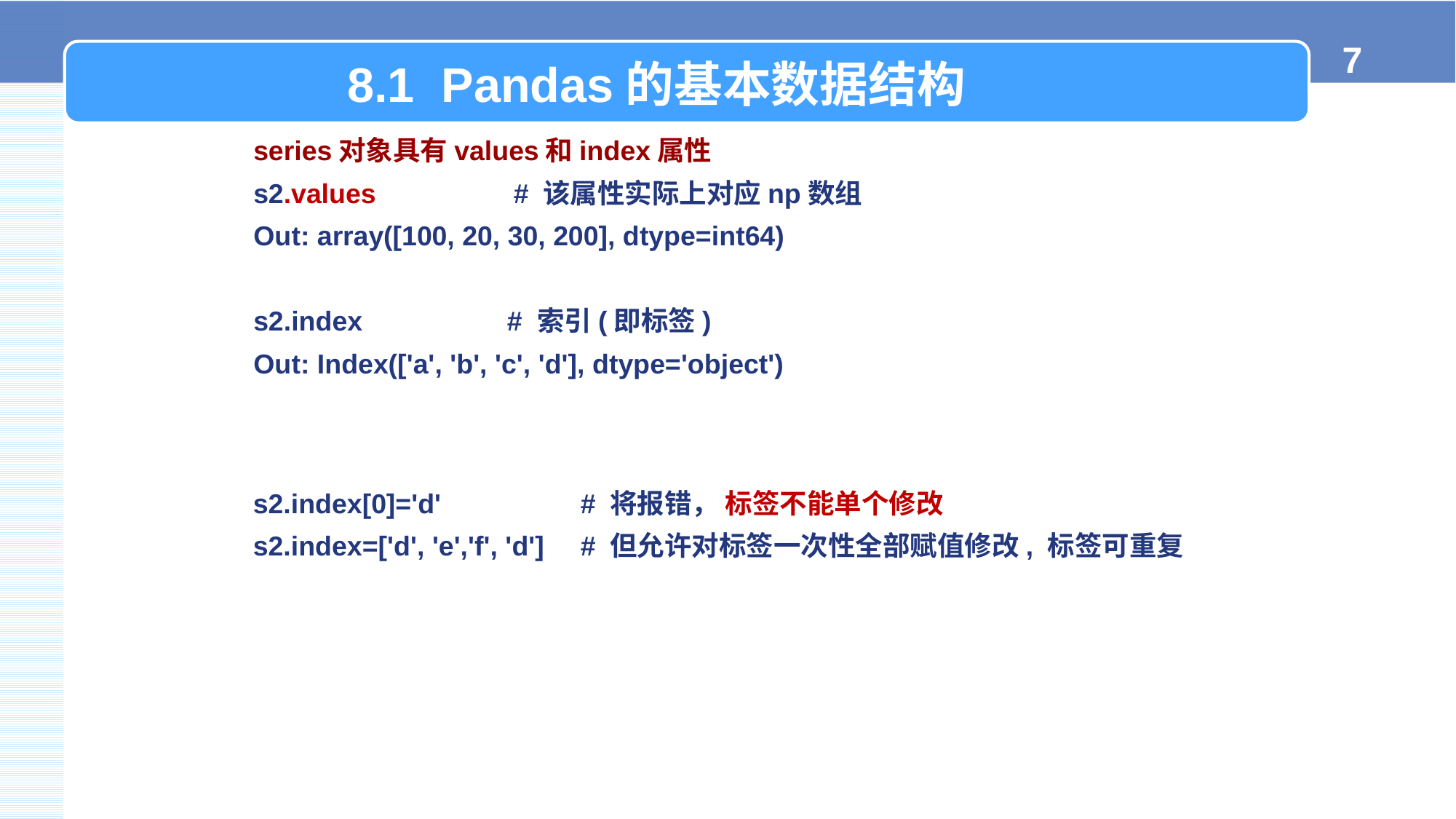

8.1  Pandas的基本数据结构
series对象具有values和index属性
s2.values                  # 该属性实际上对应np数组
Out: array([100, 20, 30, 200], dtype=int64)

s2.index                   # 索引(即标签)
Out: Index(['a', 'b', 'c', 'd'], dtype='object')

s2.index[0]='d'   		# 将报错， 标签不能单个修改
s2.index=['d', 'e','f', 'd']    	# 但允许对标签一次性全部赋值修改, 标签可重复